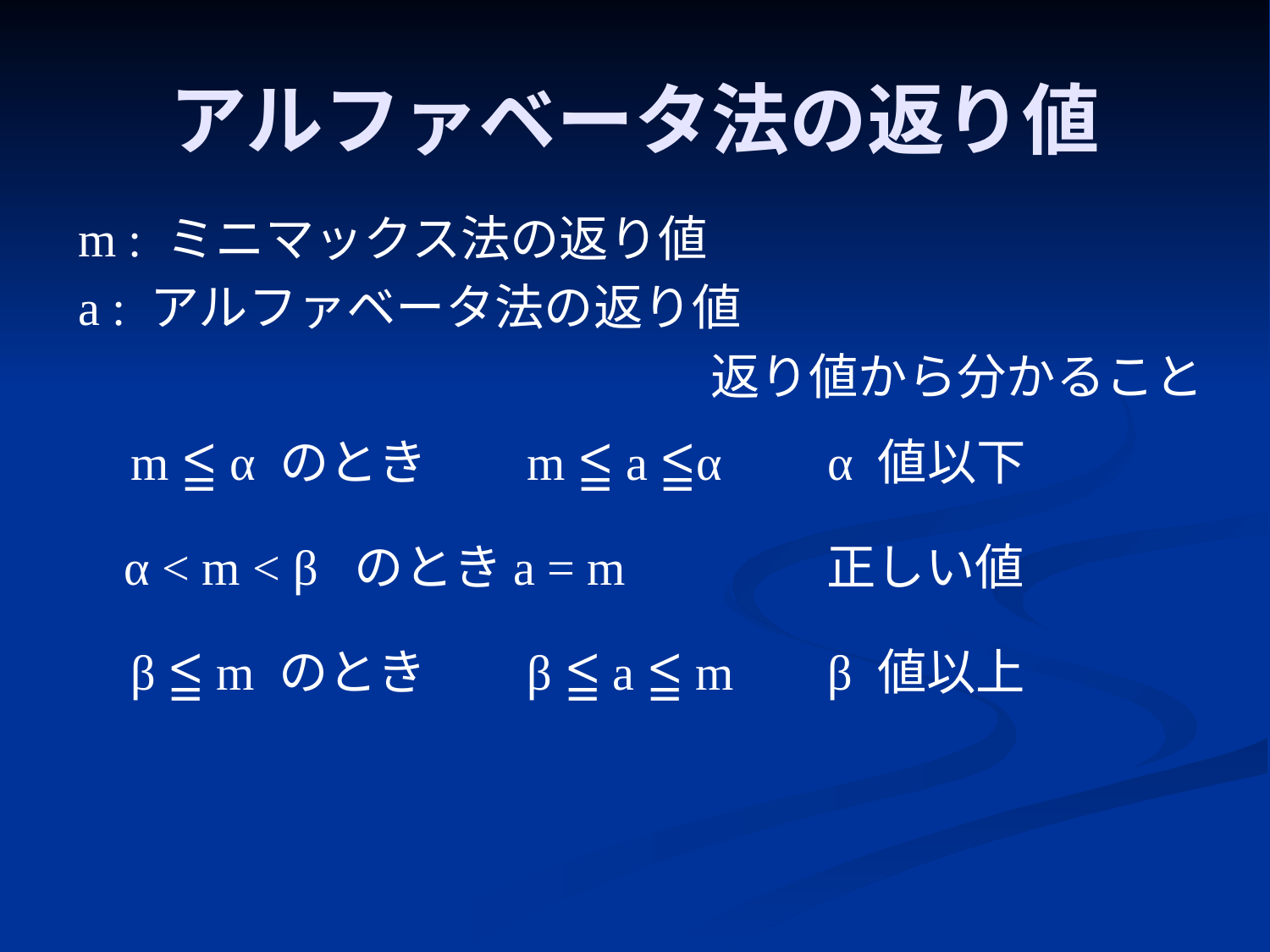

# アルファベータ法の返り値
m : ミニマックス法の返り値
a : アルファベータ法の返り値
返り値から分かること
m ≦ α のとき
m ≦ a ≦α
α 値以下
α < m < β  のとき
a = m
正しい値
β ≦ m のとき
β ≦ a ≦ m
β 値以上